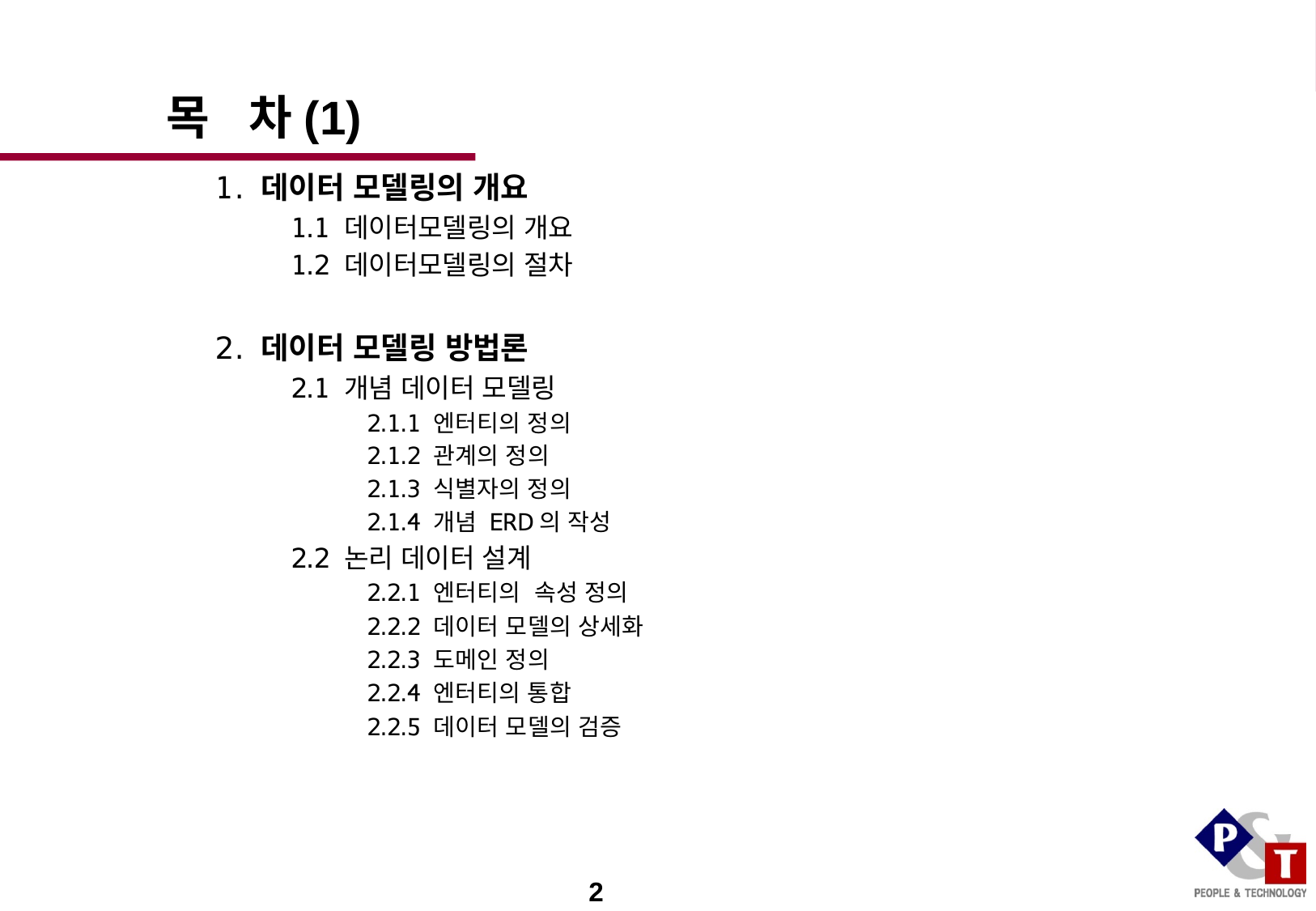

목   차(1)

1. 데이터 모델링의 개요
1.1 데이터모델링의 개요
1.2 데이터모델링의 절차

2. 데이터 모델링 방법론
2.1 개념 데이터 모델링
2.1.1 엔터티의 정의
2.1.2 관계의 정의
2.1.3 식별자의 정의
2.1.4 개념 ERD의 작성
2.2 논리 데이터 설계
2.2.1 엔터티의  속성 정의
2.2.2 데이터 모델의 상세화
2.2.3 도메인 정의
2.2.4 엔터티의 통합
2.2.5 데이터 모델의 검증